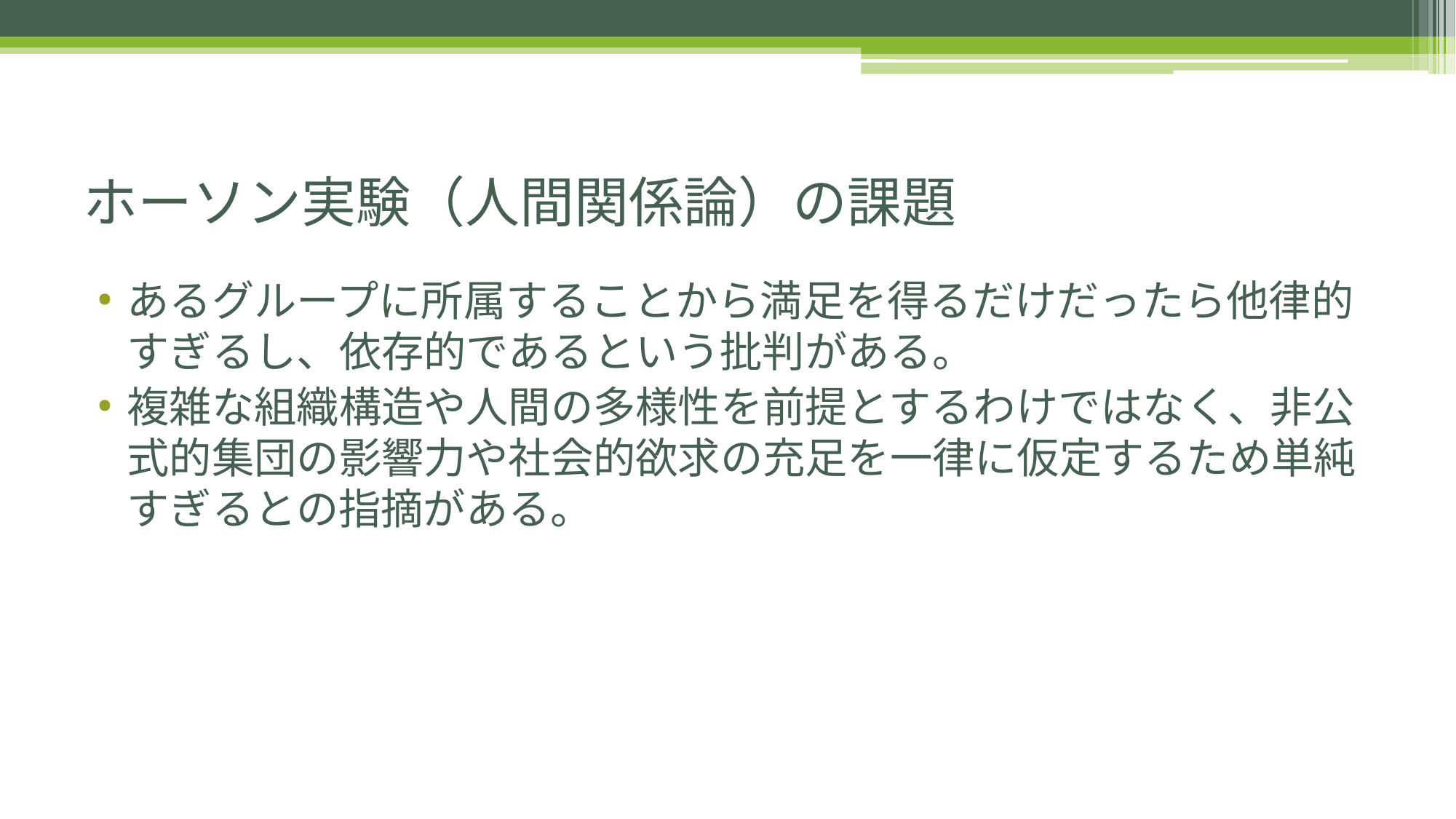

# ホーソン実験（人間関係論）の課題
あるグループに所属することから満足を得るだけだったら他律的すぎるし、依存的であるという批判がある。
複雑な組織構造や人間の多様性を前提とするわけではなく、非公式的集団の影響力や社会的欲求の充足を一律に仮定するため単純すぎるとの指摘がある。